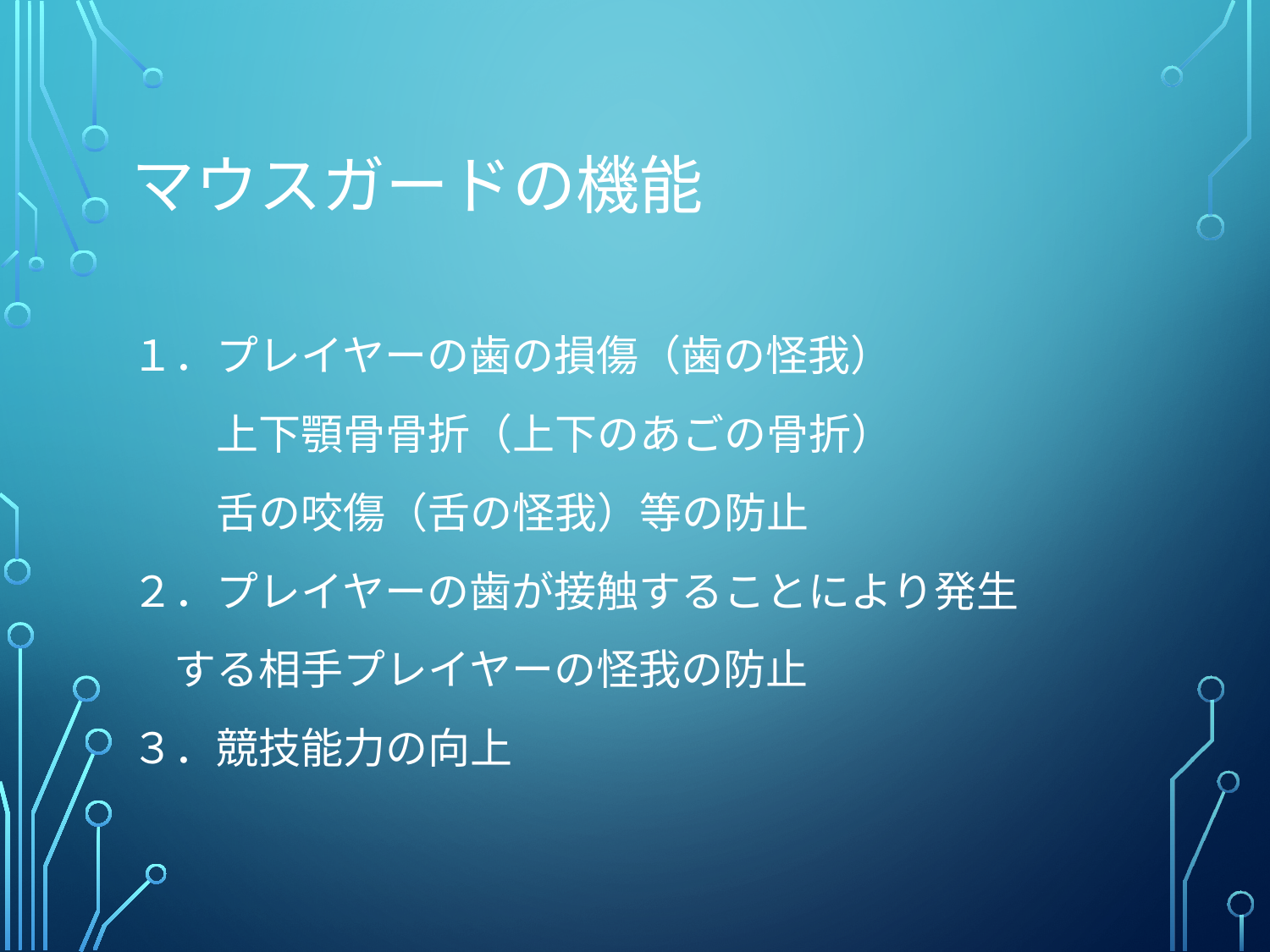

# マウスガードの機能
１．プレイヤーの歯の損傷（歯の怪我）
　　上下顎骨骨折（上下のあごの骨折）
　　舌の咬傷（舌の怪我）等の防止
２．プレイヤーの歯が接触することにより発生
　する相手プレイヤーの怪我の防止
３．競技能力の向上